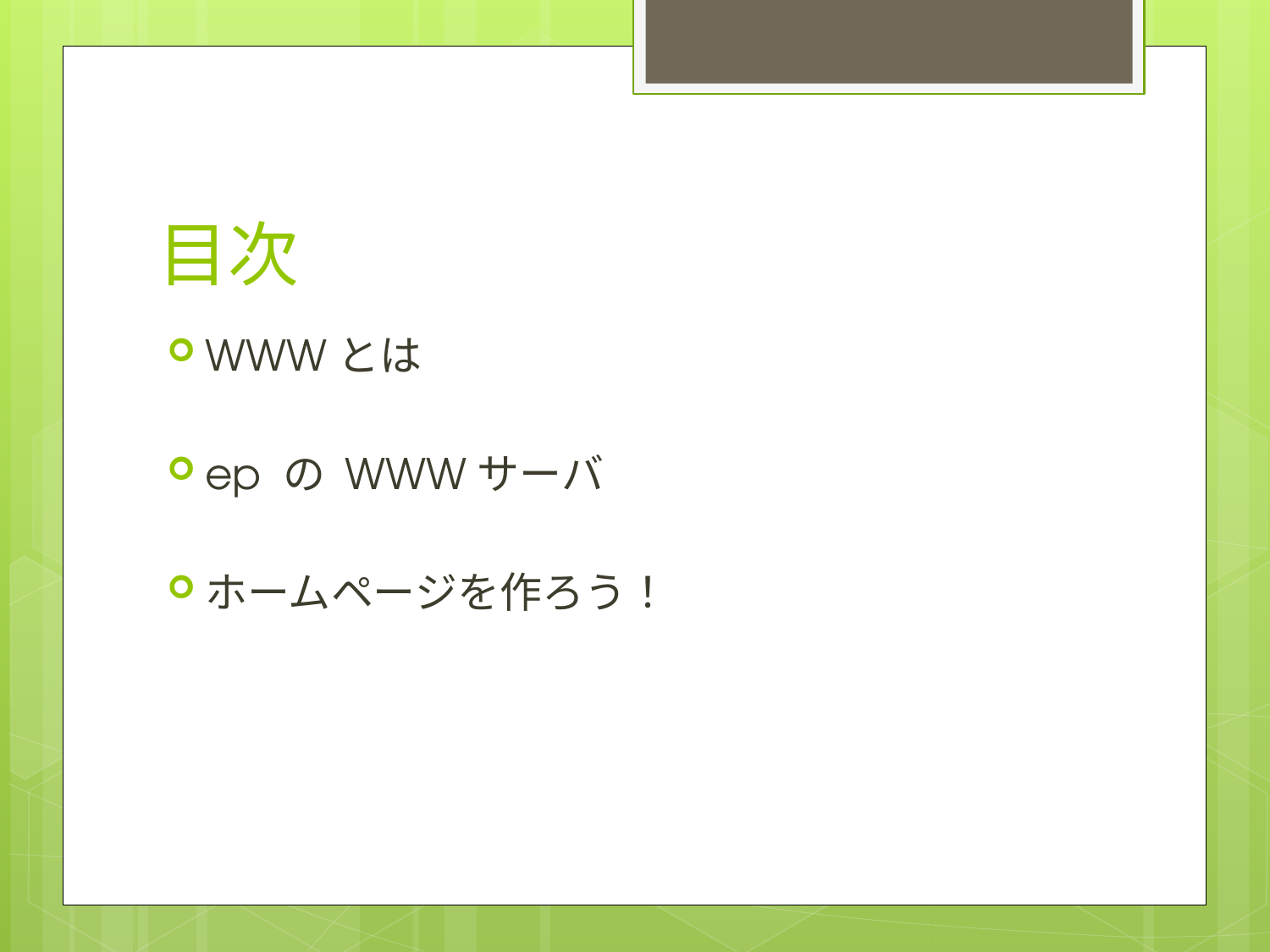

# 目次
WWWとは

ep の WWWサーバ

ホームページを作ろう！